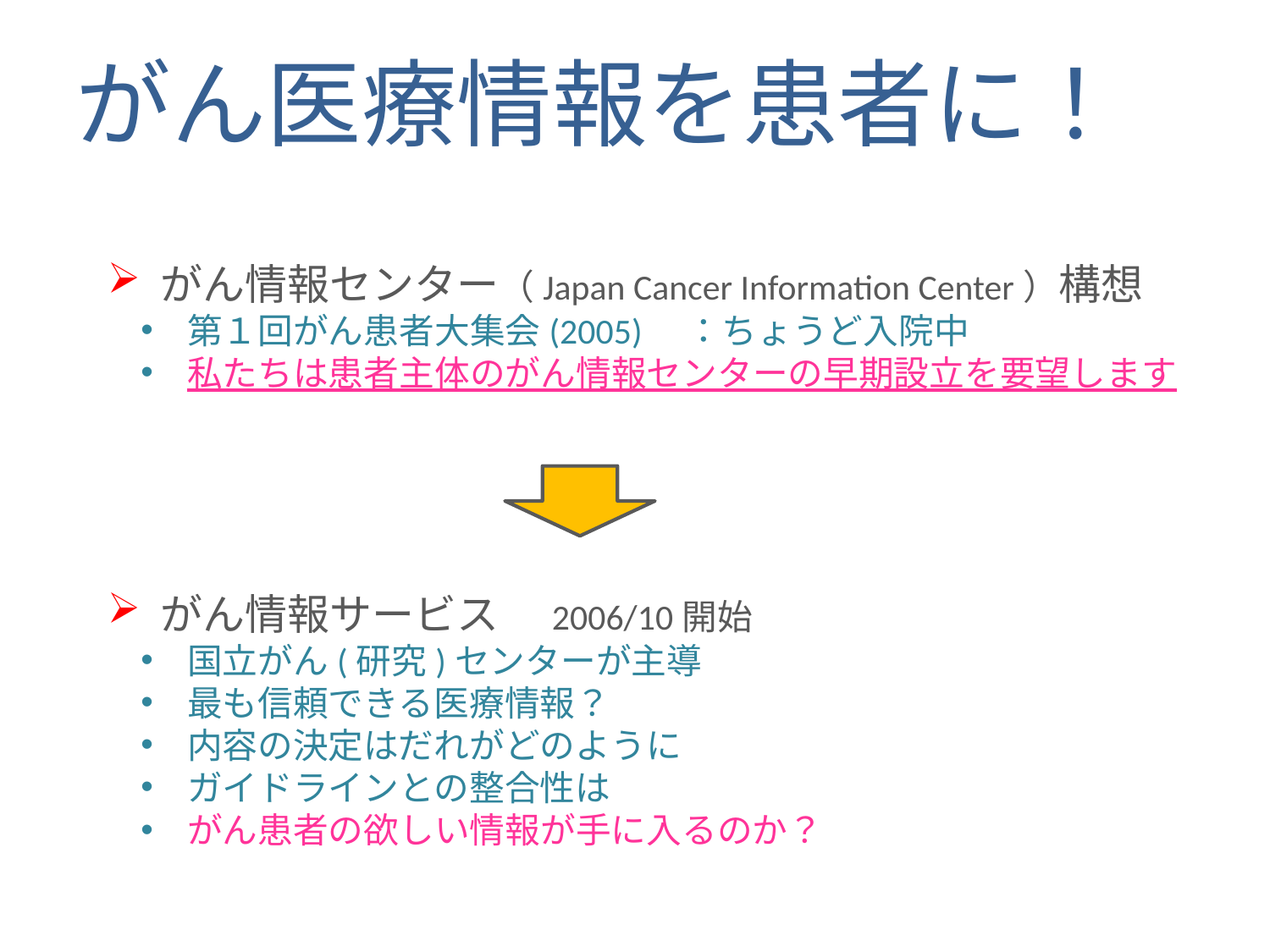

がん医療情報を患者に！
 がん情報センター（Japan Cancer Information Center）構想
 第１回がん患者大集会(2005)　：ちょうど入院中
 私たちは患者主体のがん情報センターの早期設立を要望します

 がん情報サービス　2006/10開始
 国立がん(研究)センターが主導
 最も信頼できる医療情報？
 内容の決定はだれがどのように
 ガイドラインとの整合性は
 がん患者の欲しい情報が手に入るのか？